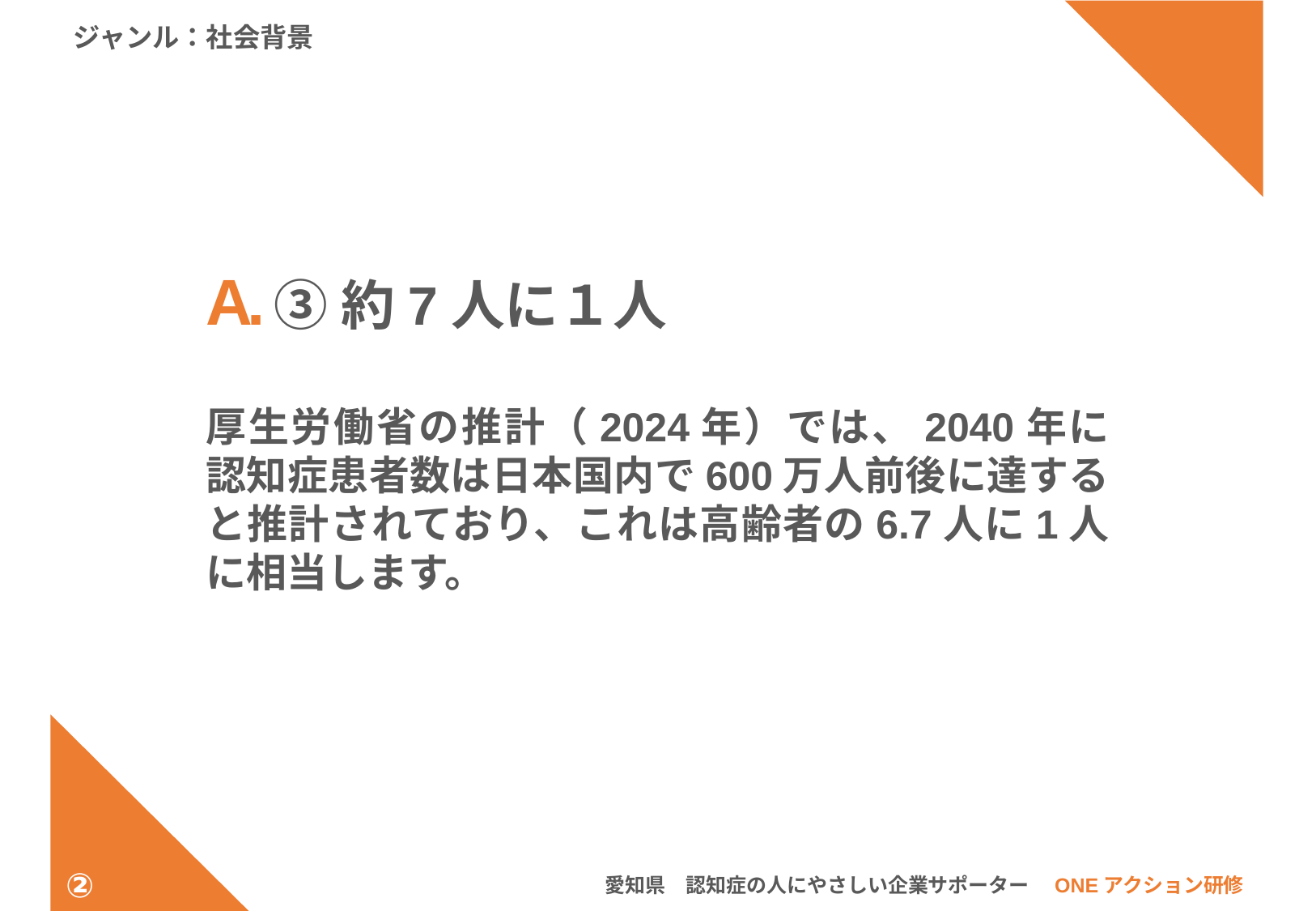

ジャンル：社会背景

③約7人に１人

厚生労働省の推計（2024年）では、2040年に認知症患者数は日本国内で600万人前後に達すると推計されており、これは高齢者の6.7人に1人に相当します。

②
愛知県　認知症の人にやさしい企業サポーター　ONEアクション研修